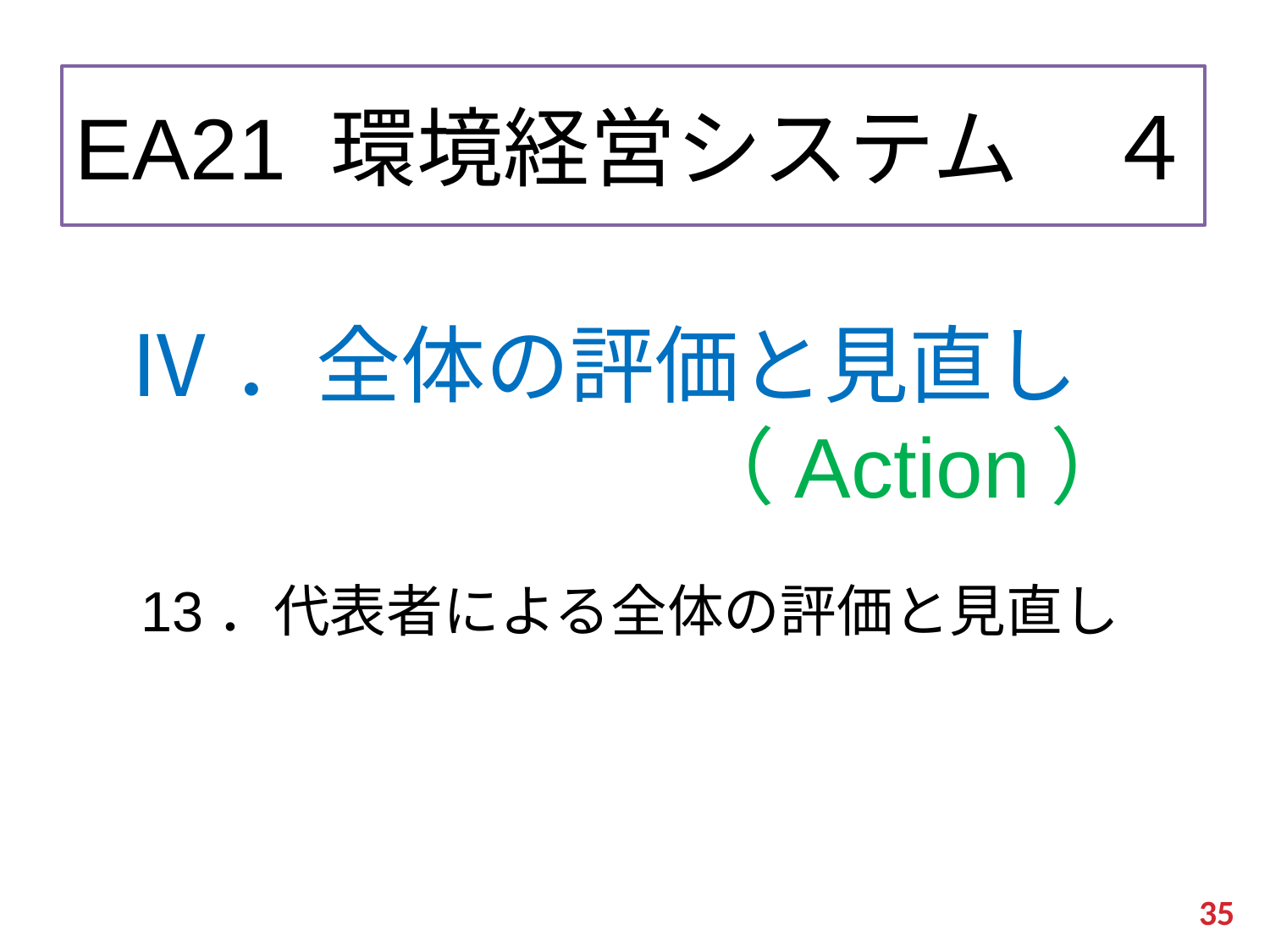

# EA21 環境経営システム　４
Ⅳ．全体の評価と見直し
　　　　　　　（Action）
13．代表者による全体の評価と見直し
35